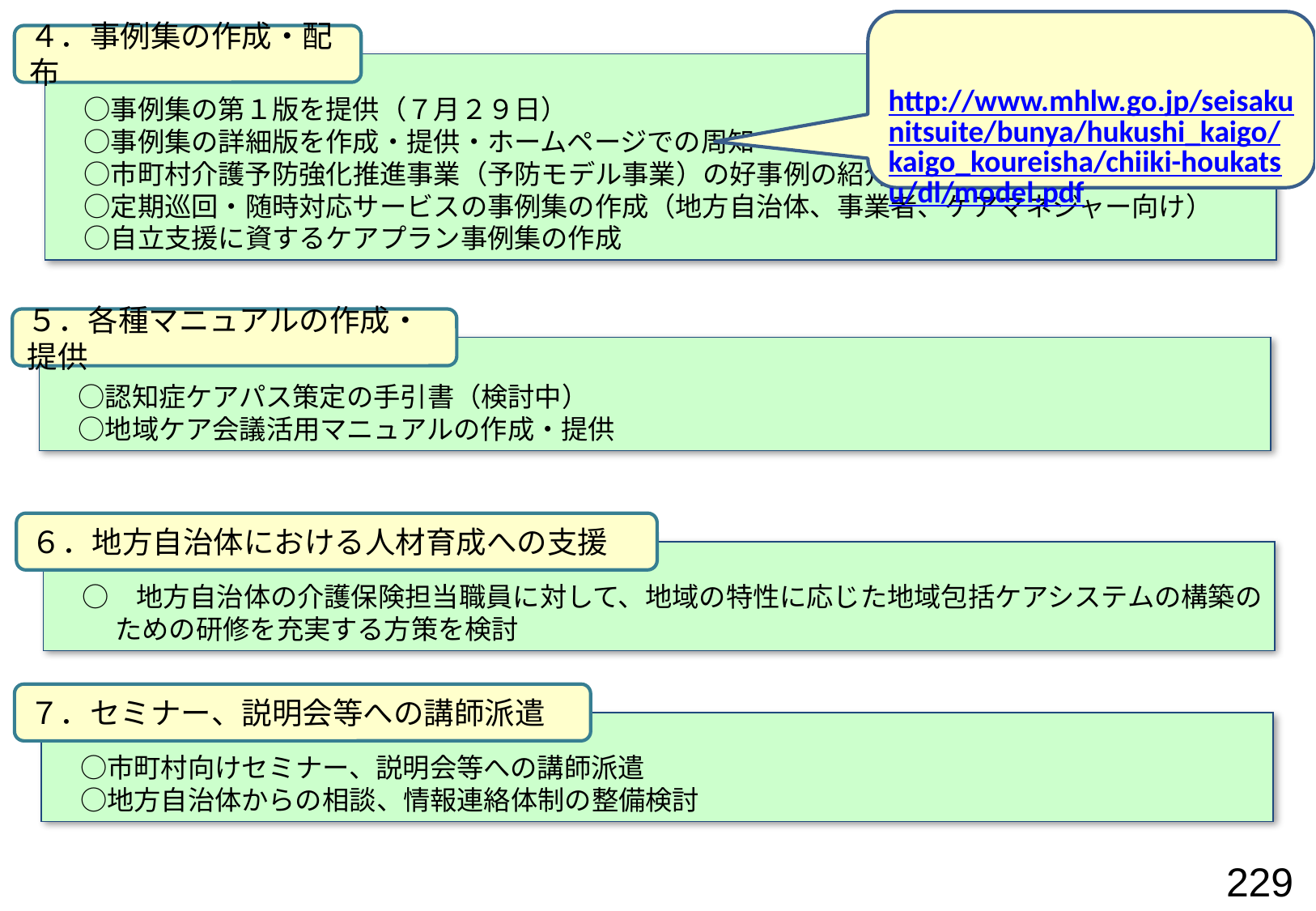

http://www.mhlw.go.jp/seisakunitsuite/bunya/hukushi_kaigo/kaigo_koureisha/chiiki-houkatsu/dl/model.pdf
４．事例集の作成・配布

　○事例集の第１版を提供（７月２９日）
　○事例集の詳細版を作成・提供・ホームページでの周知
　○市町村介護予防強化推進事業（予防モデル事業）の好事例の紹介
　○定期巡回・随時対応サービスの事例集の作成（地方自治体、事業者、ケアマネジャー向け）
　○自立支援に資するケアプラン事例集の作成
５．各種マニュアルの作成・提供

　○認知症ケアパス策定の手引書（検討中）
　○地域ケア会議活用マニュアルの作成・提供
６．地方自治体における人材育成への支援

　○　地方自治体の介護保険担当職員に対して、地域の特性に応じた地域包括ケアシステムの構築の
　　 ための研修を充実する方策を検討
７．セミナー、説明会等への講師派遣

　○市町村向けセミナー、説明会等への講師派遣
　○地方自治体からの相談、情報連絡体制の整備検討
229